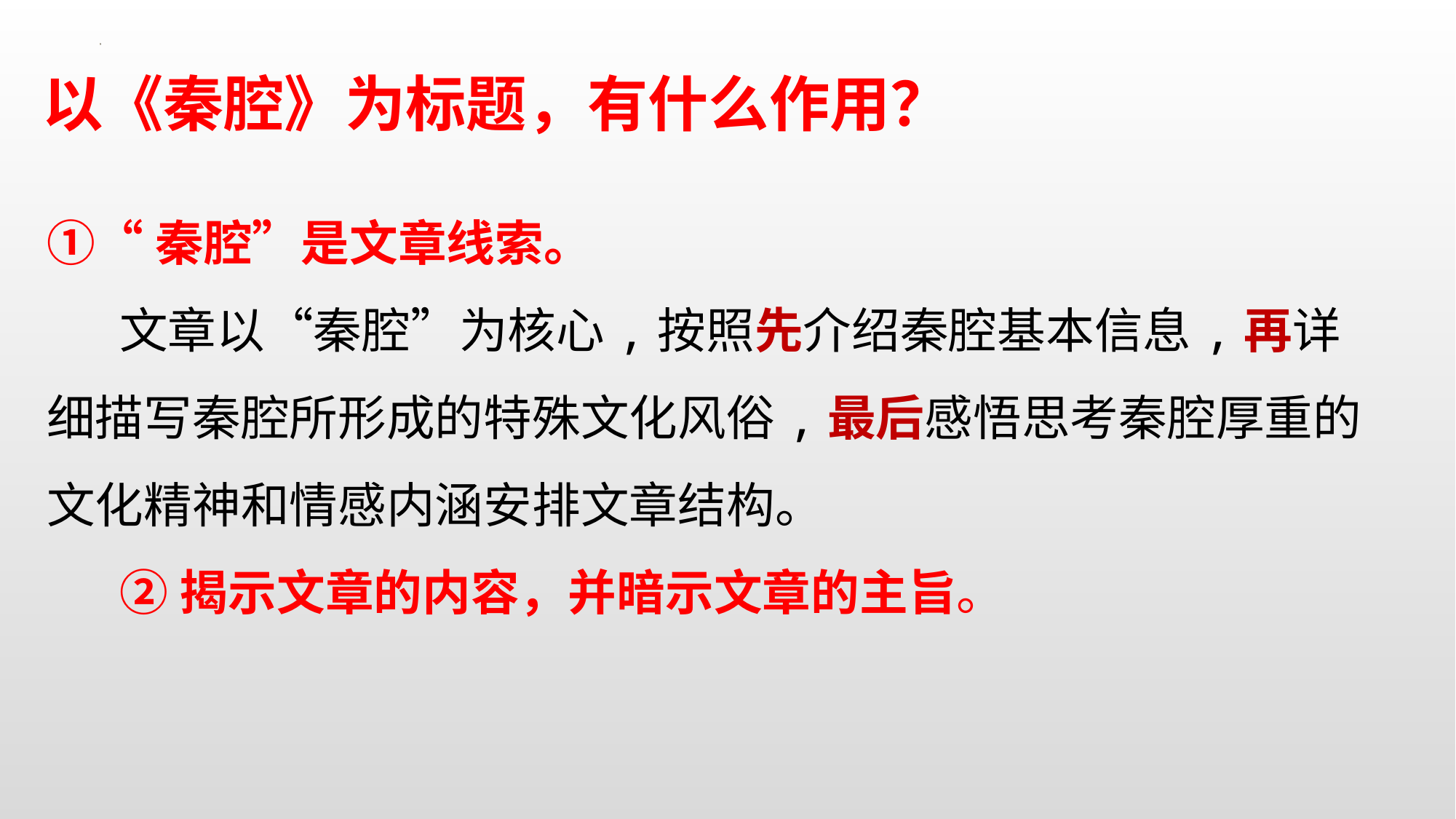

以《秦腔》为标题，有什么作用？
①“秦腔”是文章线索。
文章以“秦腔”为核心,按照先介绍秦腔基本信息,再详细描写秦腔所形成的特殊文化风俗,最后感悟思考秦腔厚重的文化精神和情感内涵安排文章结构。
②揭示文章的内容，并暗示文章的主旨。